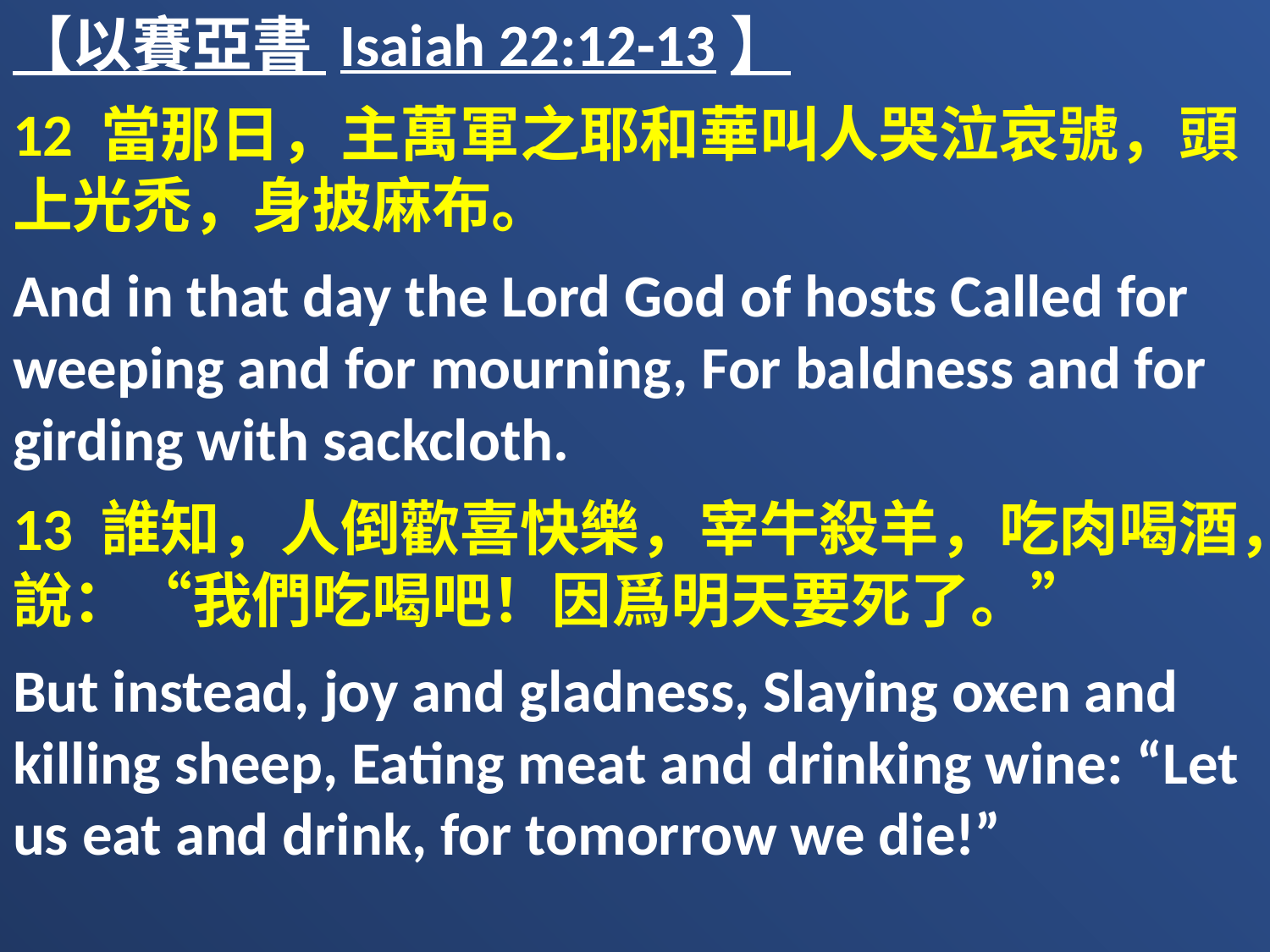

【以賽亞書 Isaiah 22:12-13】
12 當那日，主萬軍之耶和華叫人哭泣哀號，頭上光禿，身披麻布。
And in that day the Lord God of hosts Called for weeping and for mourning, For baldness and for girding with sackcloth.
13 誰知，人倒歡喜快樂，宰牛殺羊，吃肉喝酒，說：“我們吃喝吧！因爲明天要死了。”
But instead, joy and gladness, Slaying oxen and killing sheep, Eating meat and drinking wine: “Let us eat and drink, for tomorrow we die!”